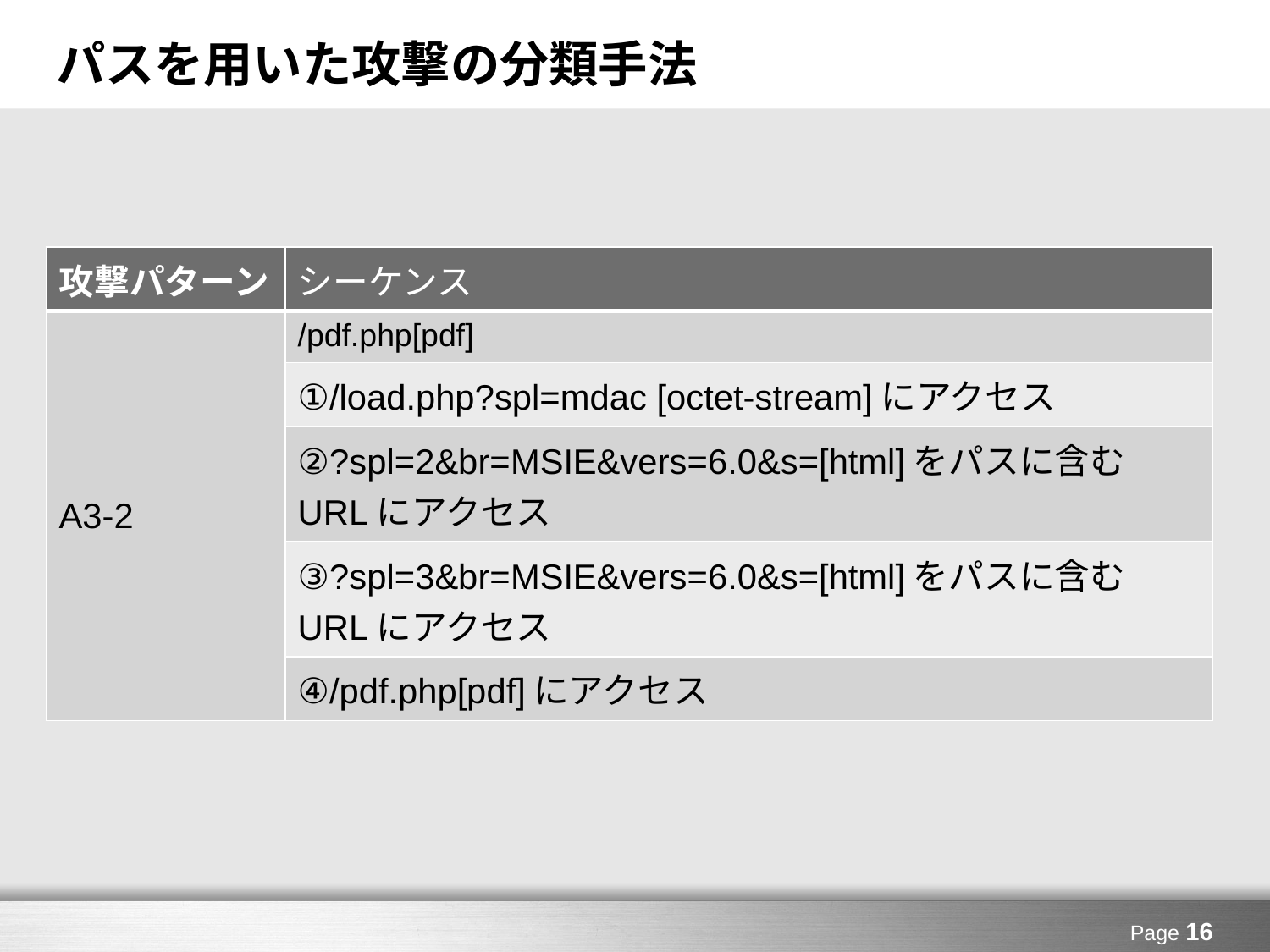

# パスを用いた攻撃の分類手法
| 攻撃パターン | シーケンス |
| --- | --- |
| A3-2 | /pdf.php[pdf] |
|  | ①/load.php?spl=mdac [octet-stream]にアクセス |
|  | ②?spl=2&br=MSIE&vers=6.0&s=[html]をパスに含むURLにアクセス |
|  | ③?spl=3&br=MSIE&vers=6.0&s=[html]をパスに含むURLにアクセス |
|  | ④/pdf.php[pdf]にアクセス |
Page 16